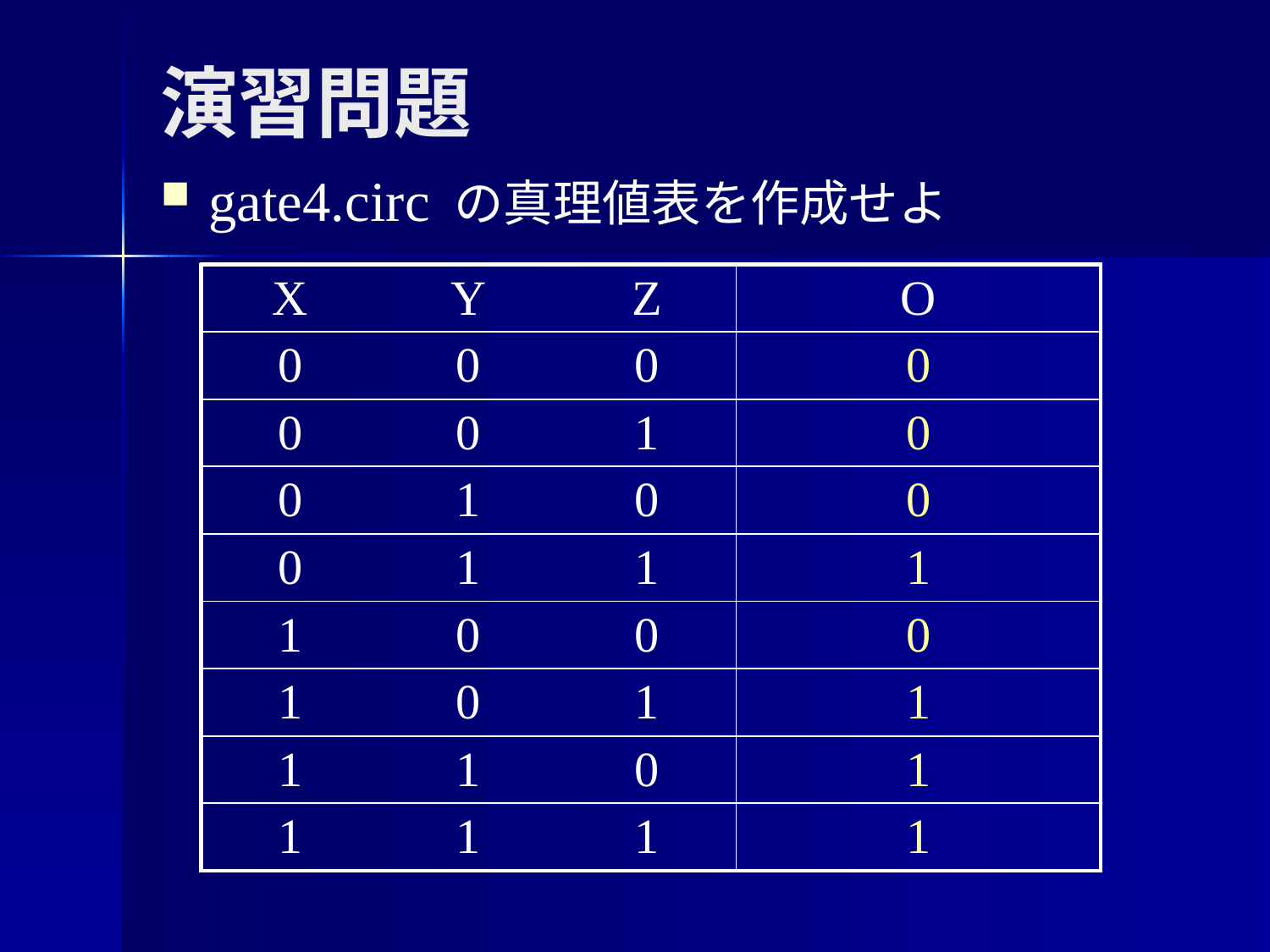

# 演習問題
gate4.circ の真理値表を作成せよ
| X | Y | Z | O |
| --- | --- | --- | --- |
| 0 | 0 | 0 | 0 |
| 0 | 0 | 1 | 0 |
| 0 | 1 | 0 | 0 |
| 0 | 1 | 1 | 1 |
| 1 | 0 | 0 | 0 |
| 1 | 0 | 1 | 1 |
| 1 | 1 | 0 | 1 |
| 1 | 1 | 1 | 1 |